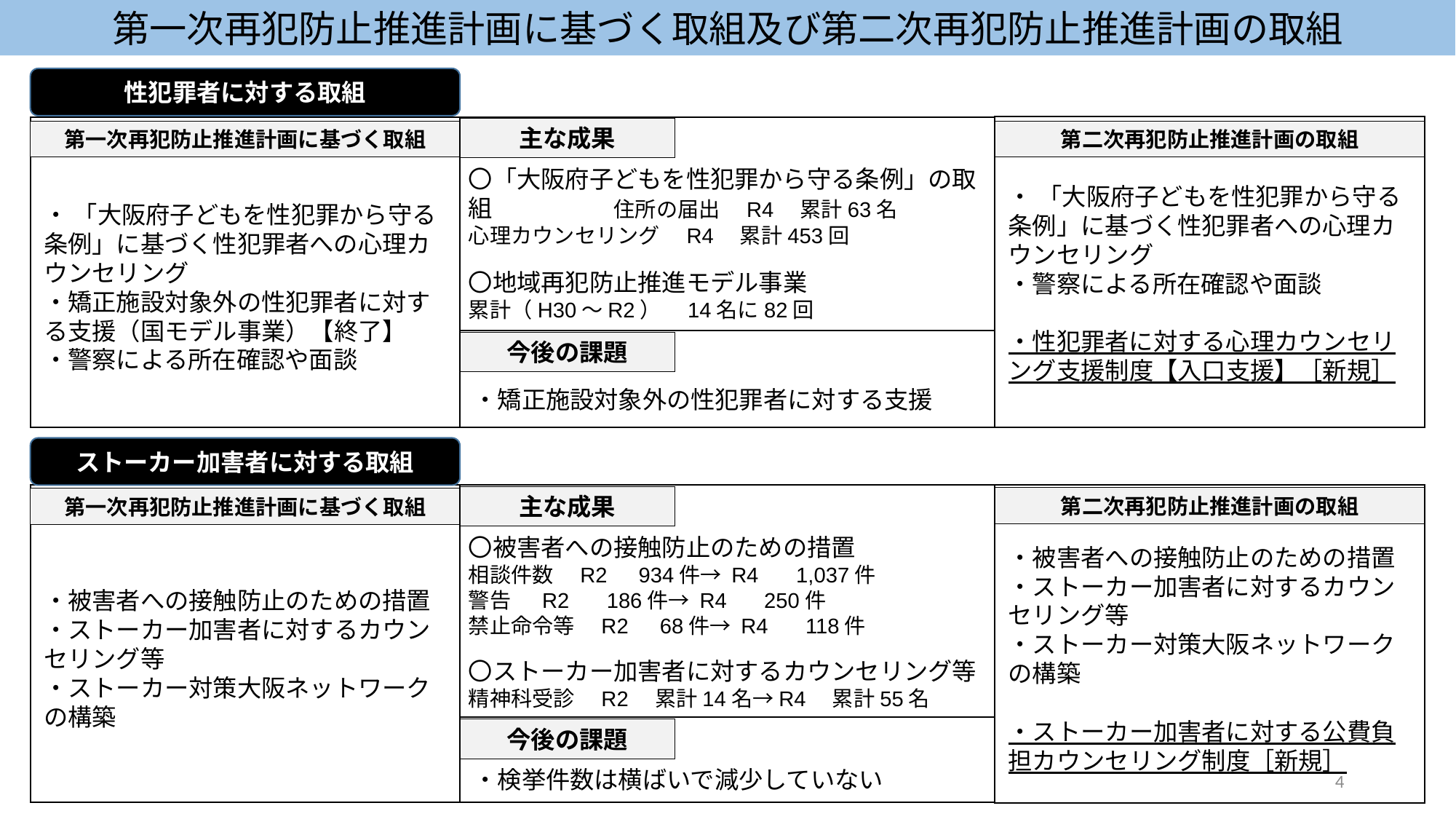

第一次再犯防止推進計画に基づく取組及び第二次再犯防止推進計画の取組
性犯罪者に対する取組
主な成果

・ 「大阪府子どもを性犯罪から守る条例」に基づく性犯罪者への心理カウンセリング
・警察による所在確認や面談

・性犯罪者に対する心理カウンセリング支援制度【入口支援】［新規］

・ 「大阪府子どもを性犯罪から守る条例」に基づく性犯罪者への心理カウンセリング
・矯正施設対象外の性犯罪者に対する支援（国モデル事業）【終了】
・警察による所在確認や面談

〇「大阪府子どもを性犯罪から守る条例」の取組　　　　　住所の届出　R4　累計63名
心理カウンセリング　R4　累計453回

〇地域再犯防止推進モデル事業
累計（H30～R2）　14名に82回
第一次再犯防止推進計画に基づく取組
第二次再犯防止推進計画の取組
今後の課題

・矯正施設対象外の性犯罪者に対する支援
ストーカー加害者に対する取組
第二次再犯防止推進計画の取組
第一次再犯防止推進計画に基づく取組

〇被害者への接触防止のための措置
相談件数　R2　934件→ R4 　1,037件
警告　 R2 　186件→ R4 　250件
禁止命令等　R2　68件→ R4 　118件

〇ストーカー加害者に対するカウンセリング等
精神科受診　R2　累計14名→R4　累計55名
主な成果

・被害者への接触防止のための措置
・ストーカー加害者に対するカウンセリング等
・ストーカー対策大阪ネットワークの構築

・ストーカー加害者に対する公費負担カウンセリング制度［新規］

・被害者への接触防止のための措置
・ストーカー加害者に対するカウンセリング等
・ストーカー対策大阪ネットワークの構築

・検挙件数は横ばいで減少していない
今後の課題
4